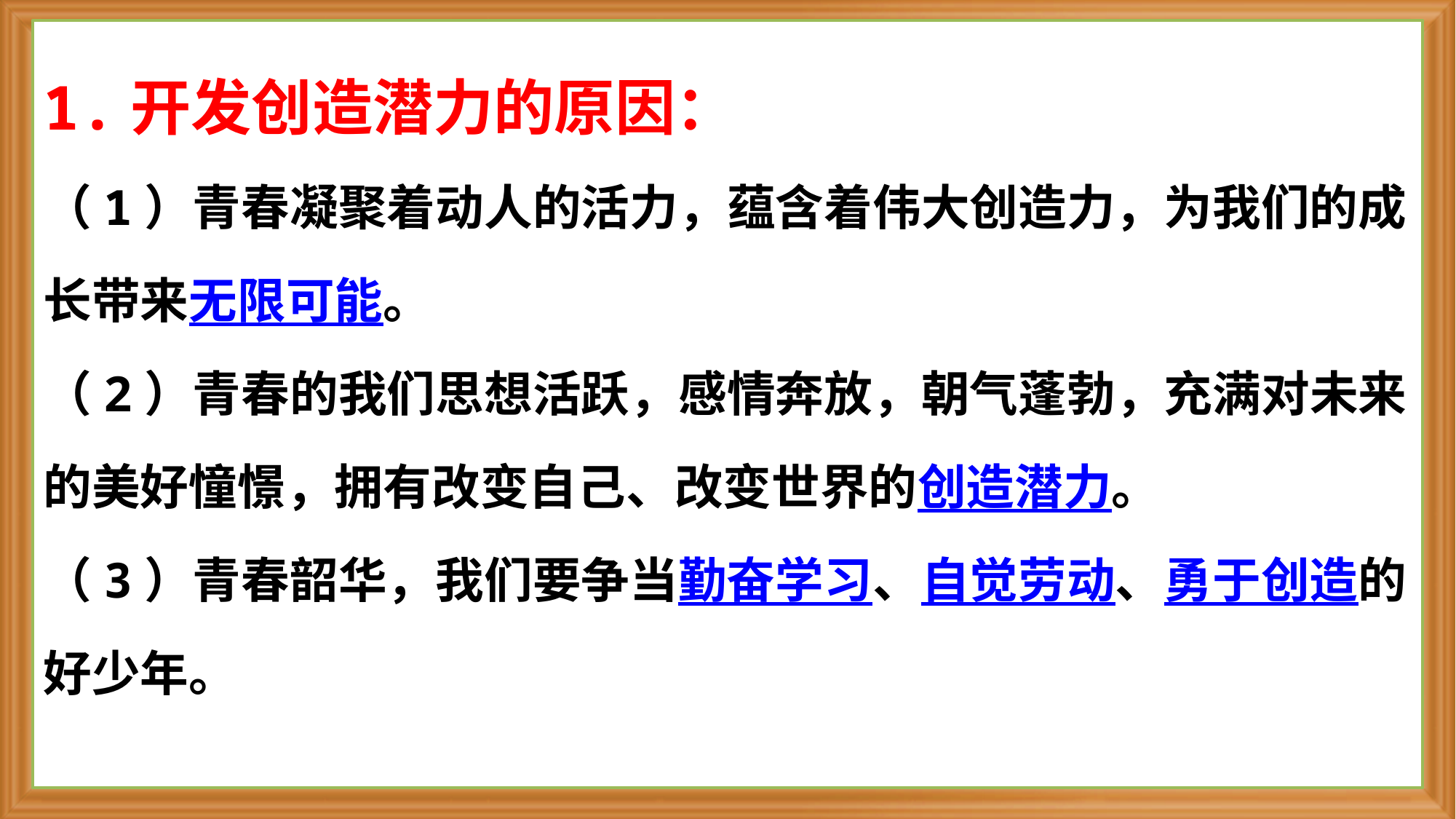

1.开发创造潜力的原因：
（1）青春凝聚着动人的活力，蕴含着伟大创造力，为我们的成长带来无限可能。
（2）青春的我们思想活跃，感情奔放，朝气蓬勃，充满对未来的美好憧憬，拥有改变自己、改变世界的创造潜力。
（3）青春韶华，我们要争当勤奋学习、自觉劳动、勇于创造的好少年。